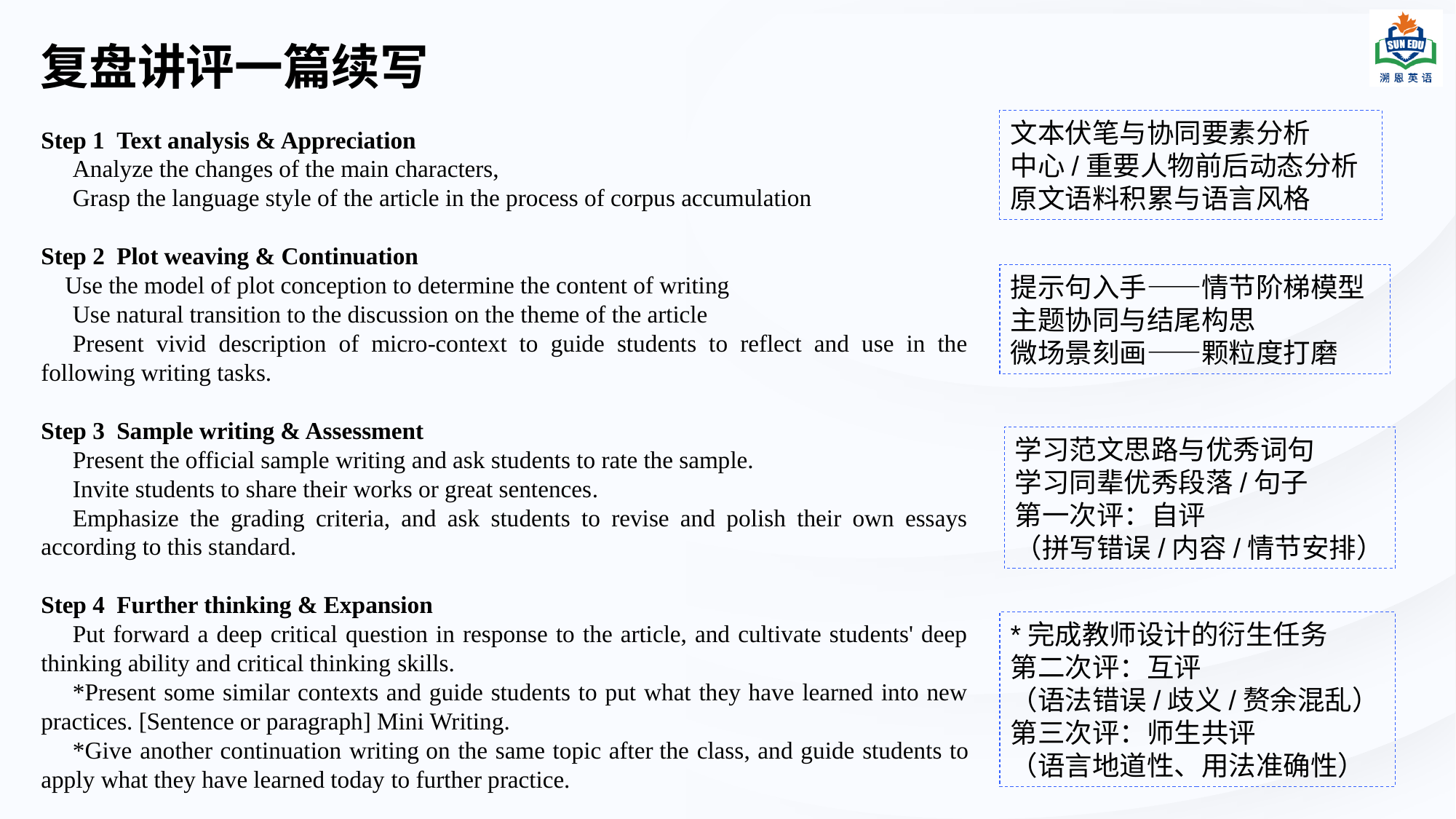

# 复盘讲评一篇续写
文本伏笔与协同要素分析
中心/重要人物前后动态分析
原文语料积累与语言风格
Step 1  Text analysis & Appreciation
Analyze the changes of the main characters,
Grasp the language style of the article in the process of corpus accumulation

Step 2  Plot weaving & Continuation
    Use the model of plot conception to determine the content of writing
Use natural transition to the discussion on the theme of the article
Present vivid description of micro-context to guide students to reflect and use in the following writing tasks.

Step 3  Sample writing & Assessment
Present the official sample writing and ask students to rate the sample.
Invite students to share their works or great sentences.
Emphasize the grading criteria, and ask students to revise and polish their own essays according to this standard.

Step 4  Further thinking & Expansion
Put forward a deep critical question in response to the article, and cultivate students' deep thinking ability and critical thinking skills.
*Present some similar contexts and guide students to put what they have learned into new practices. [Sentence or paragraph] Mini Writing.
*Give another continuation writing on the same topic after the class, and guide students to apply what they have learned today to further practice.
提示句入手——情节阶梯模型
主题协同与结尾构思
微场景刻画——颗粒度打磨
学习范文思路与优秀词句
学习同辈优秀段落/句子
第一次评：自评
（拼写错误/内容/情节安排）
*完成教师设计的衍生任务
第二次评：互评
（语法错误/歧义/赘余混乱）
第三次评：师生共评
（语言地道性、用法准确性）